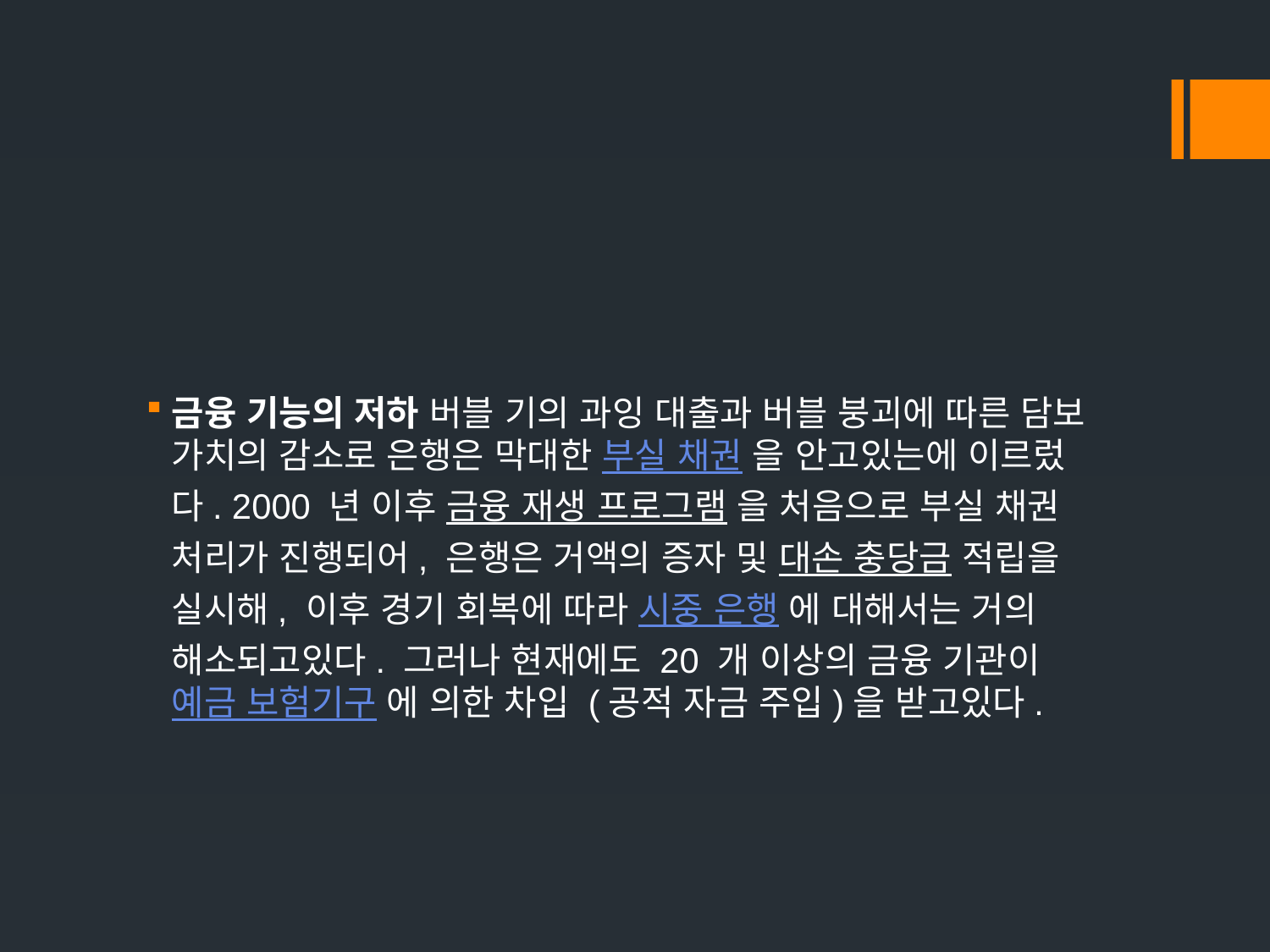

금융 기능의 저하 버블 기의 과잉 대출과 버블 붕괴에 따른 담보 가치의 감소로 은행은 막대한 부실 채권 을 안고있는에 이르렀다. 2000 년 이후 금융 재생 프로그램 을 처음으로 부실 채권 처리가 진행되어, 은행은 거액의 증자 및 대손 충당금 적립을 실시해, 이후 경기 회복에 따라 시중 은행 에 대해서는 거의 해소되고있다. 그러나 현재에도 20 개 이상의 금융 기관이 예금 보험기구 에 의한 차입 (공적 자금 주입)을 받고있다.